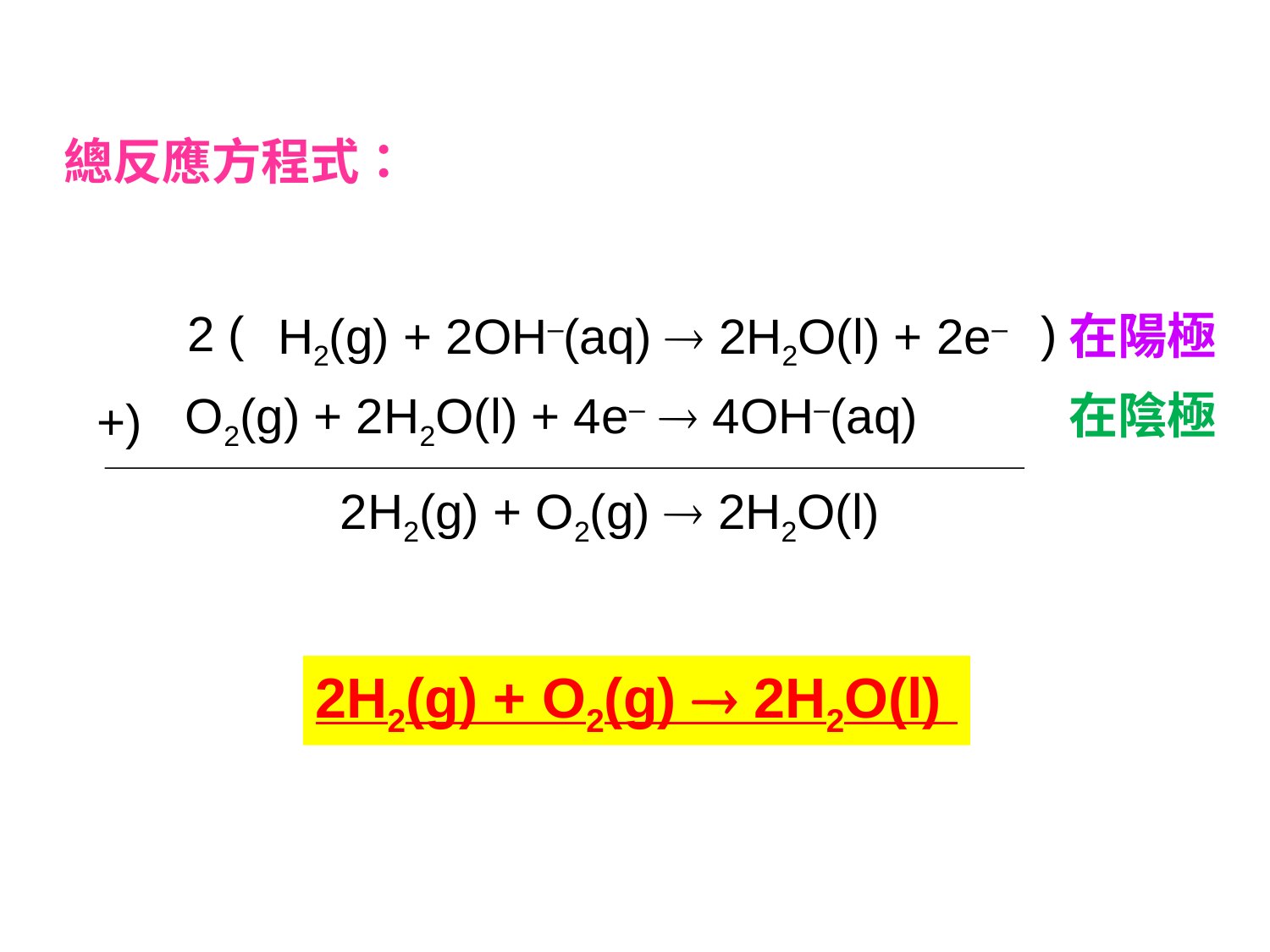

總反應方程式：
2 (                                                          )
在陽極
H2(g) + 2OH–(aq) → 2H2O(l) + 2e–
在陰極
O2(g) + 2H2O(l) + 4e– → 4OH–(aq)
+)

2H2(g) + O2(g) → 2H2O(l)
2H2(g) + O2(g) → 2H2O(l)